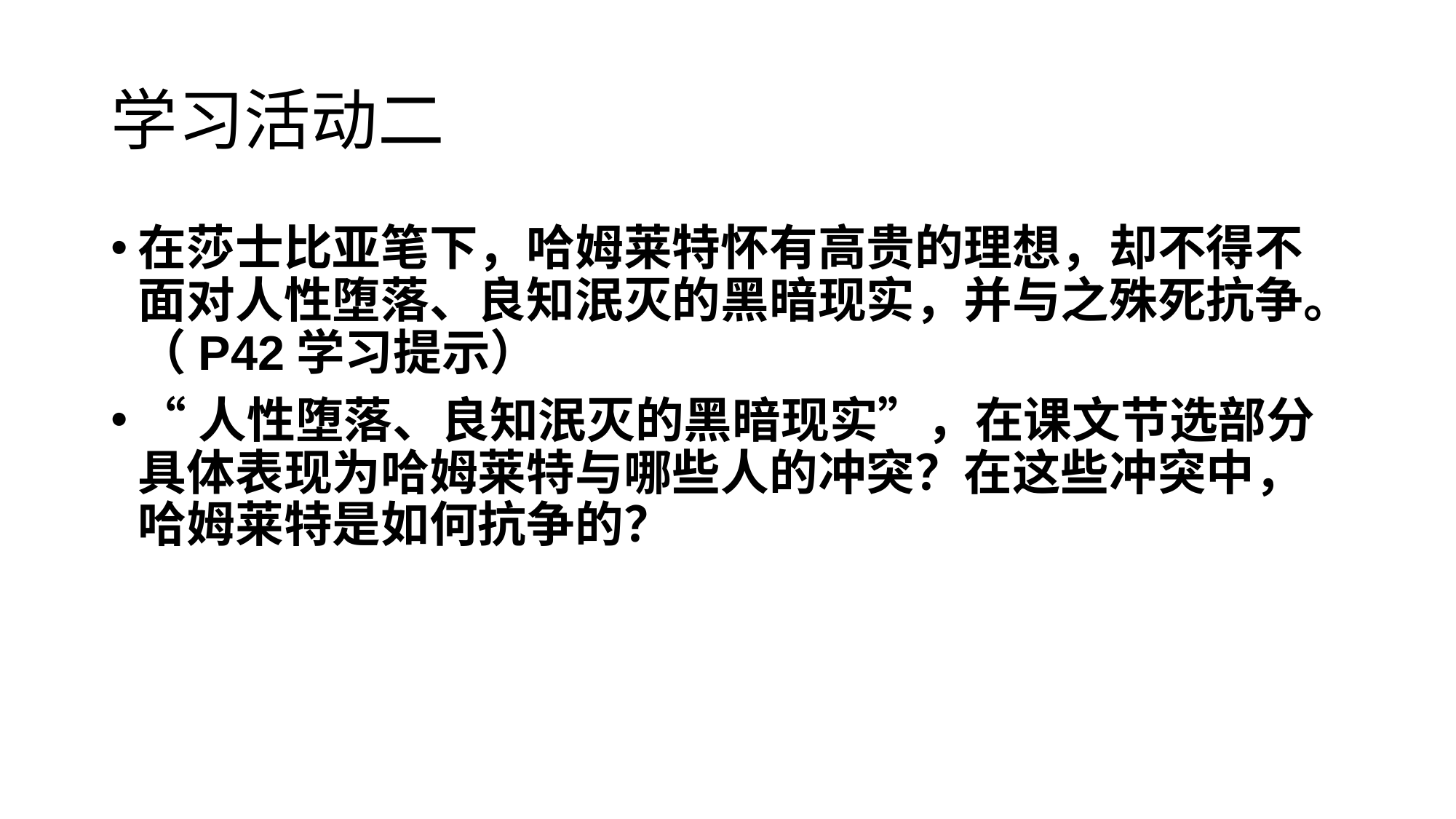

# 学习活动二
在莎士比亚笔下，哈姆莱特怀有高贵的理想，却不得不面对人性堕落、良知泯灭的黑暗现实，并与之殊死抗争。（P42学习提示）
“人性堕落、良知泯灭的黑暗现实”，在课文节选部分具体表现为哈姆莱特与哪些人的冲突？在这些冲突中，哈姆莱特是如何抗争的？